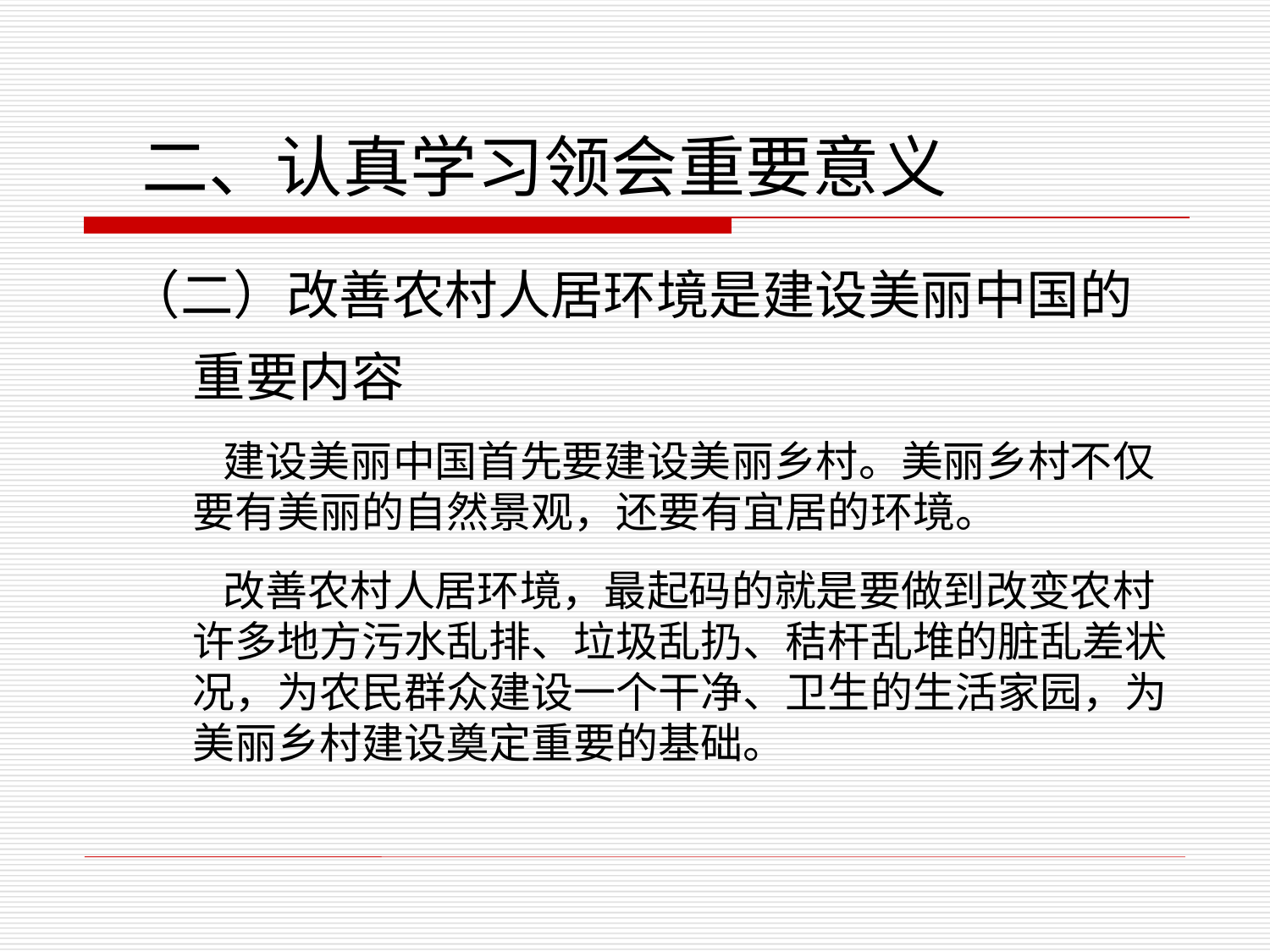

二、认真学习领会重要意义
（二）改善农村人居环境是建设美丽中国的重要内容
         建设美丽中国首先要建设美丽乡村。美丽乡村不仅要有美丽的自然景观，还要有宜居的环境。
         改善农村人居环境，最起码的就是要做到改变农村许多地方污水乱排、垃圾乱扔、秸杆乱堆的脏乱差状况，为农民群众建设一个干净、卫生的生活家园，为美丽乡村建设奠定重要的基础。